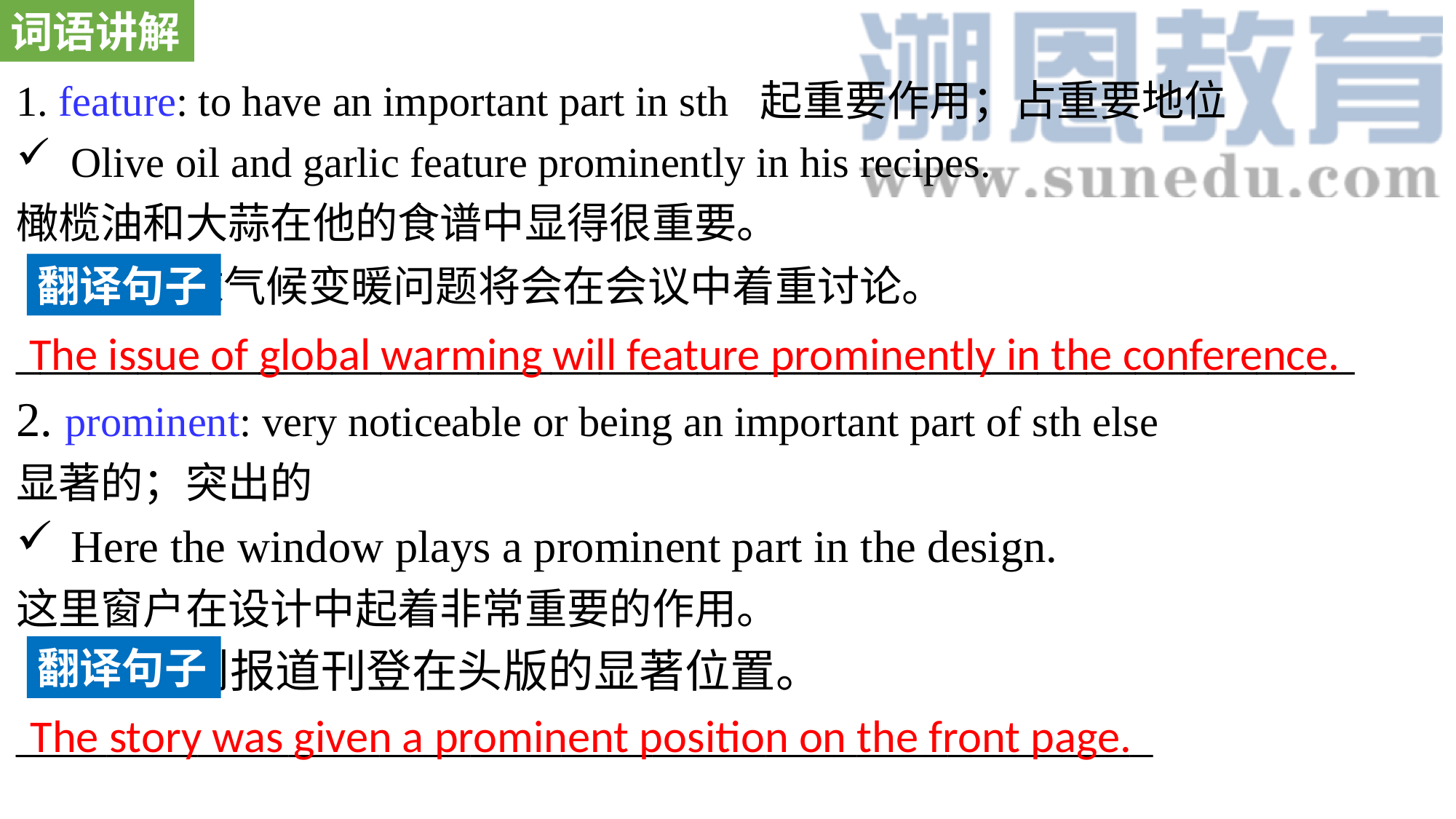

词语讲解
1. feature: to have an important part in sth  起重要作用；占重要地位
Olive oil and garlic feature prominently in his recipes.
橄榄油和大蒜在他的食谱中显得很重要。
           全球气候变暖问题将会在会议中着重讨论。
_______________________________________________________
2. prominent: very noticeable or being an important part of sth else
显著的；突出的
Here the window plays a prominent part in the design.
这里窗户在设计中起着非常重要的作用。
           这则报道刊登在头版的显著位置。
__________________________________________________
翻译句子
The issue of global warming will feature prominently in the conference.
翻译句子
The story was given a prominent position on the front page.